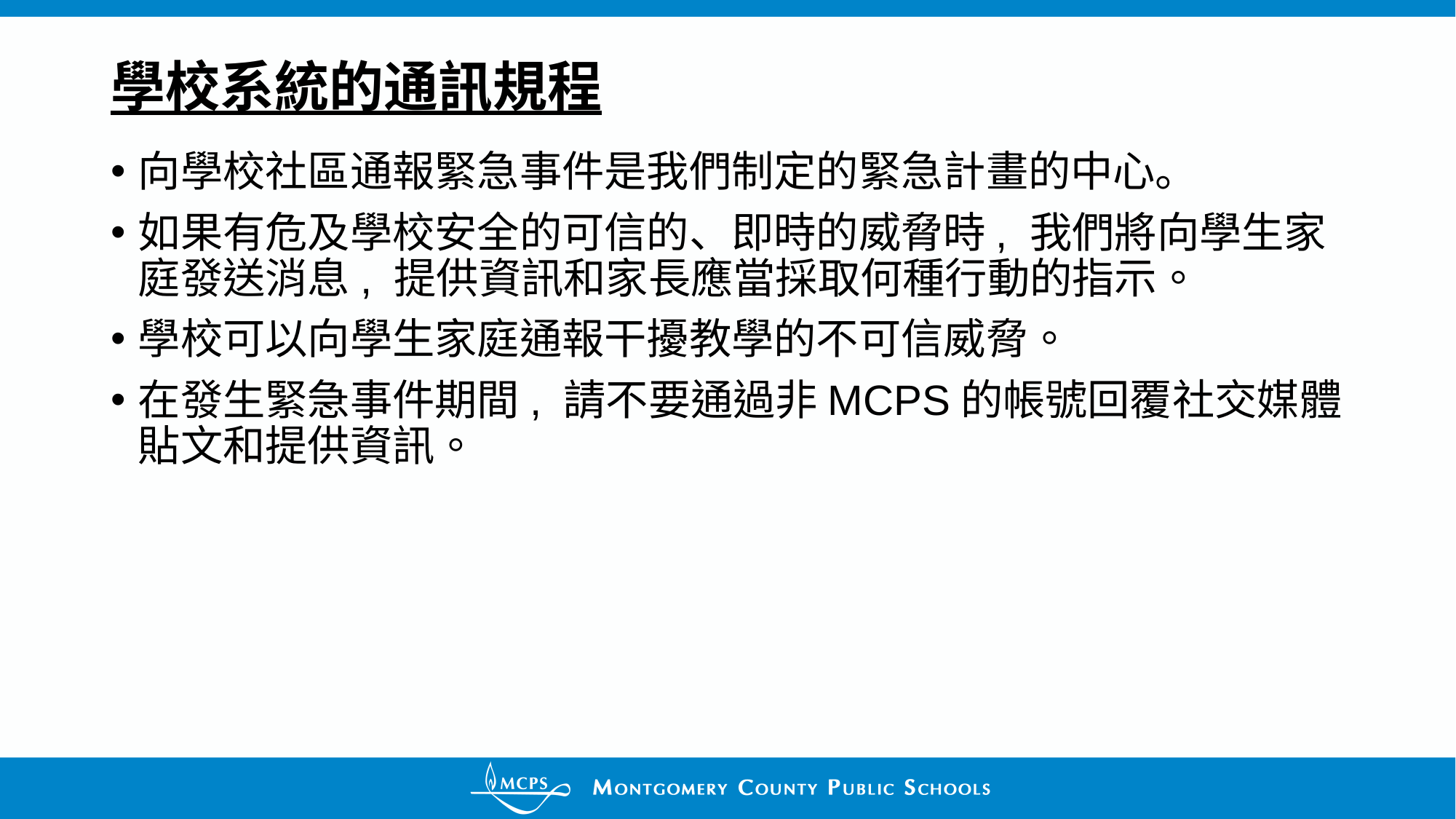

# 學校系統的通訊規程
向學校社區通報緊急事件是我們制定的緊急計畫的中心。
如果有危及學校安全的可信的、即時的威脅時, 我們將向學生家庭發送消息, 提供資訊和家長應當採取何種行動的指示。
學校可以向學生家庭通報干擾教學的不可信威脅。
在發生緊急事件期間, 請不要通過非MCPS的帳號回覆社交媒體貼文和提供資訊。